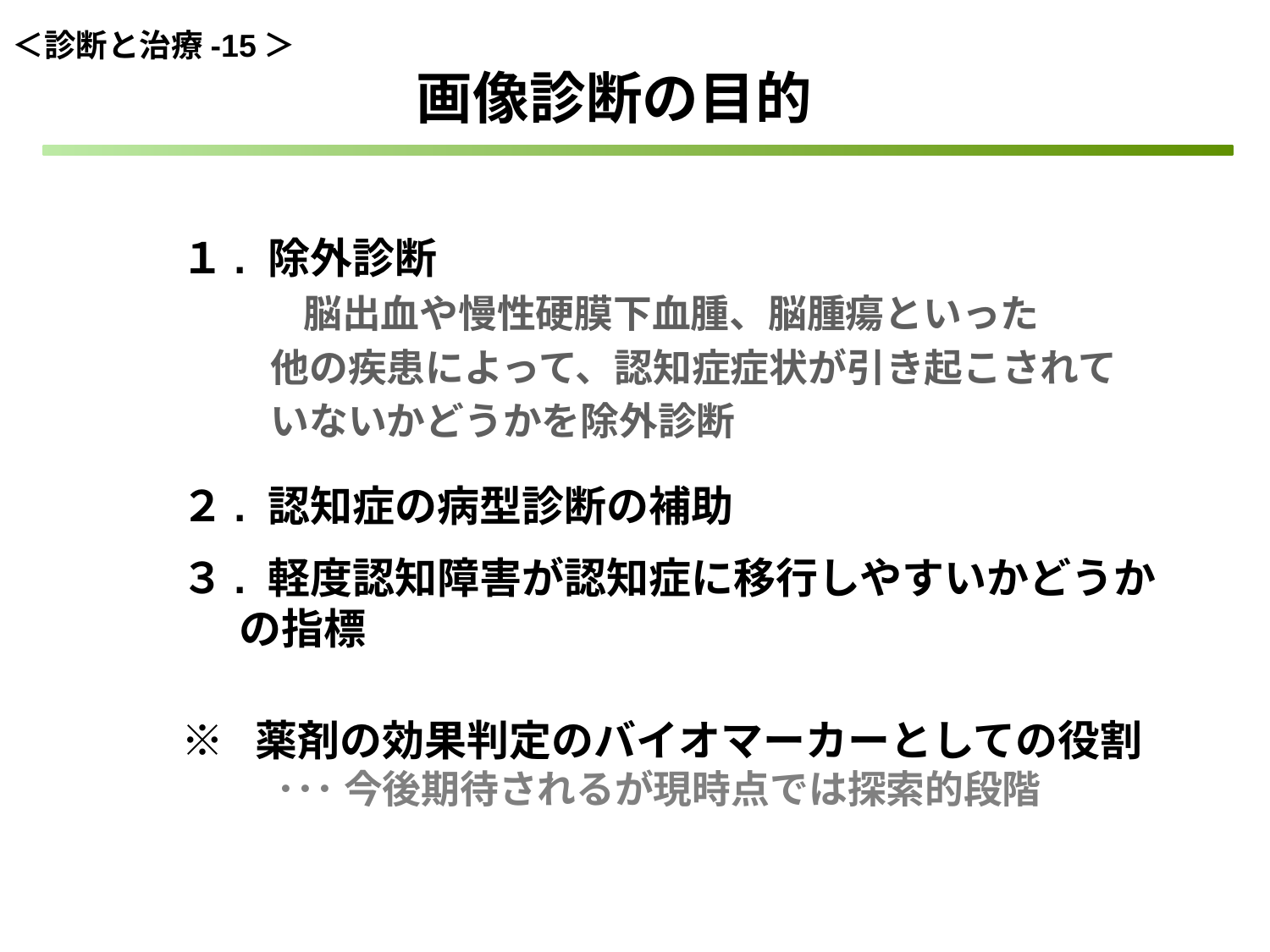

＜診断と治療-15＞
画像診断の目的

１. 除外診断
　　     脳出血や慢性硬膜下血腫、脳腫瘍といった
         他の疾患によって、認知症症状が引き起こされて
         いないかどうかを除外診断
２. 認知症の病型診断の補助
３. 軽度認知障害が認知症に移行しやすいかどうか
     の指標
※　薬剤の効果判定のバイオマーカーとしての役割
　　  ･･･ 今後期待されるが現時点では探索的段階